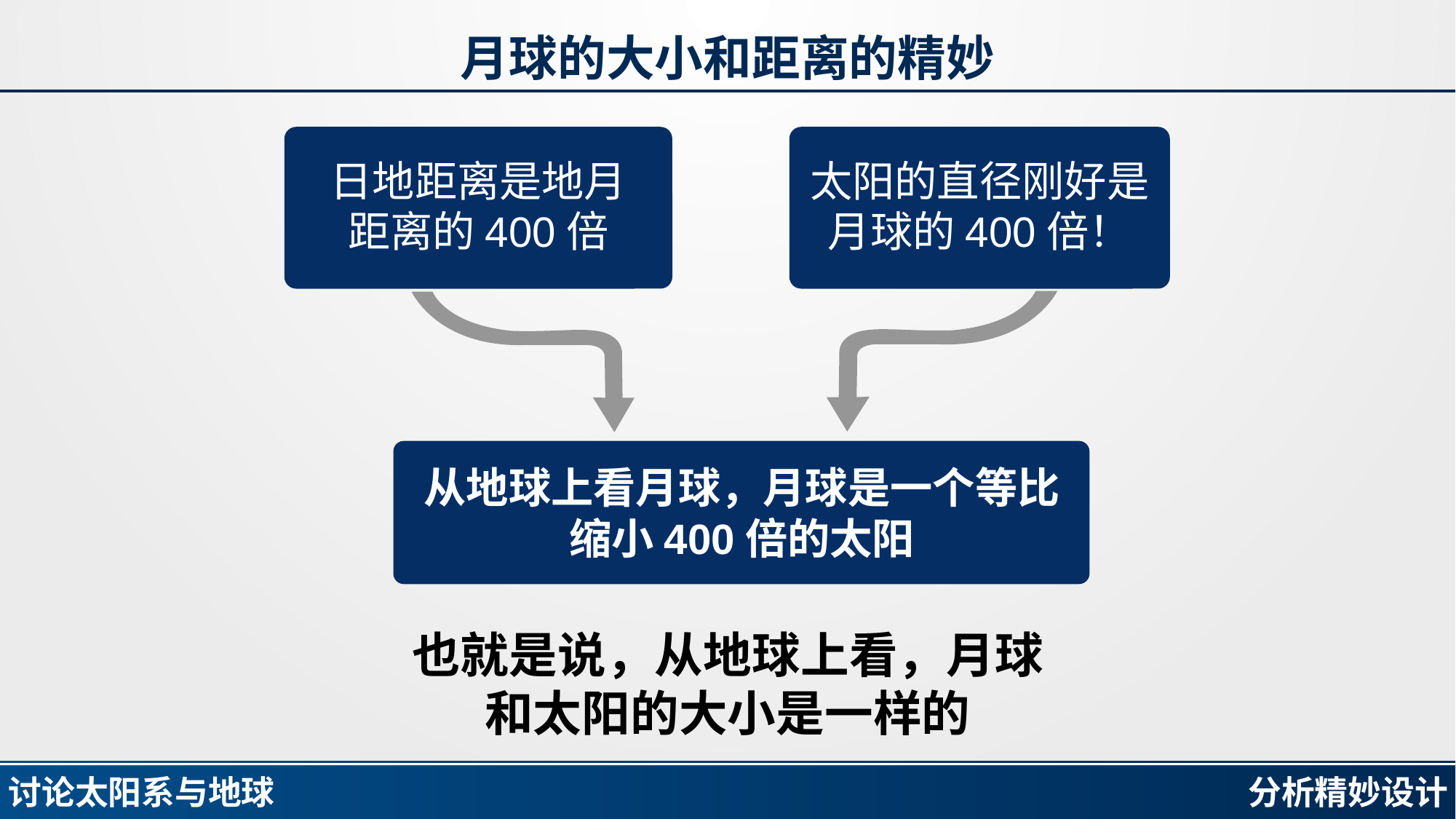

# 月球的大小和距离的精妙

日地距离是地月距离的400倍

太阳的直径刚好是月球的400倍！

从地球上看月球，月球是一个等比缩小400倍的太阳
也就是说，从地球上看，月球和太阳的大小是一样的